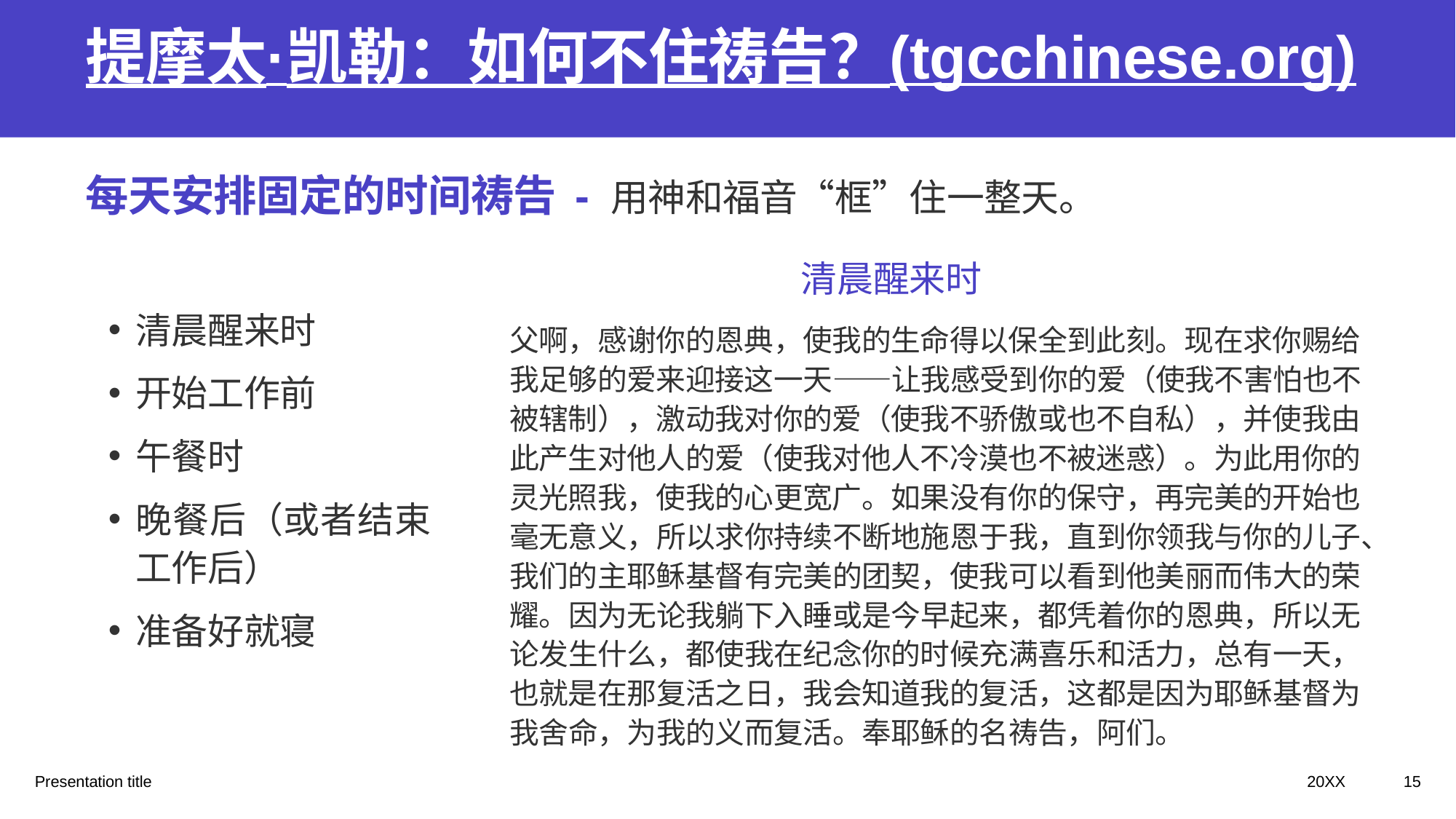

# 提摩太·凯勒：如何不住祷告？(tgcchinese.org)
每天安排固定的时间祷告 - 用神和福音“框”住一整天。
清晨醒来时

清晨醒来时
开始工作前
午餐时
晚餐后（或者结束工作后）
准备好就寝

父啊，感谢你的恩典，使我的生命得以保全到此刻。现在求你赐给我足够的爱来迎接这一天——让我感受到你的爱（使我不害怕也不被辖制），激动我对你的爱（使我不骄傲或也不自私），并使我由此产生对他人的爱（使我对他人不冷漠也不被迷惑）。为此用你的灵光照我，使我的心更宽广。如果没有你的保守，再完美的开始也毫无意义，所以求你持续不断地施恩于我，直到你领我与你的儿子、我们的主耶稣基督有完美的团契，使我可以看到他美丽而伟大的荣耀。因为无论我躺下入睡或是今早起来，都凭着你的恩典，所以无论发生什么，都使我在纪念你的时候充满喜乐和活力，总有一天，也就是在那复活之日，我会知道我的复活，这都是因为耶稣基督为我舍命，为我的义而复活。奉耶稣的名祷告，阿们。

20XX
Presentation title
15